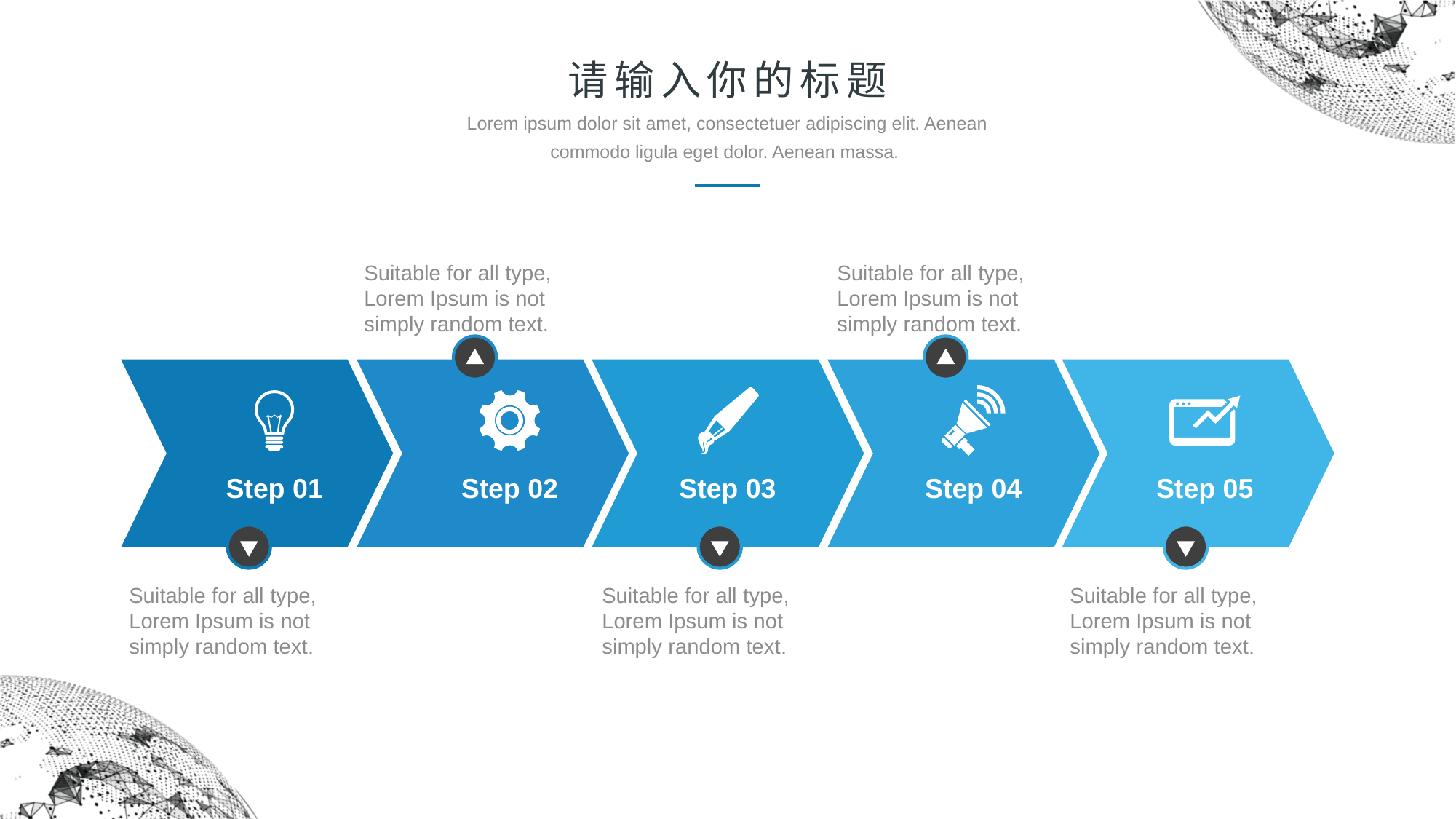

请输入你的标题
Lorem ipsum dolor sit amet, consectetuer adipiscing elit. Aenean commodo ligula eget dolor. Aenean massa.
Suitable for all type, Lorem Ipsum is not simply random text.
Suitable for all type, Lorem Ipsum is not simply random text.

Step 01
Step 02
Step 03
Step 04
Step 05

Suitable for all type, Lorem Ipsum is not simply random text.
Suitable for all type, Lorem Ipsum is not simply random text.
Suitable for all type, Lorem Ipsum is not simply random text.